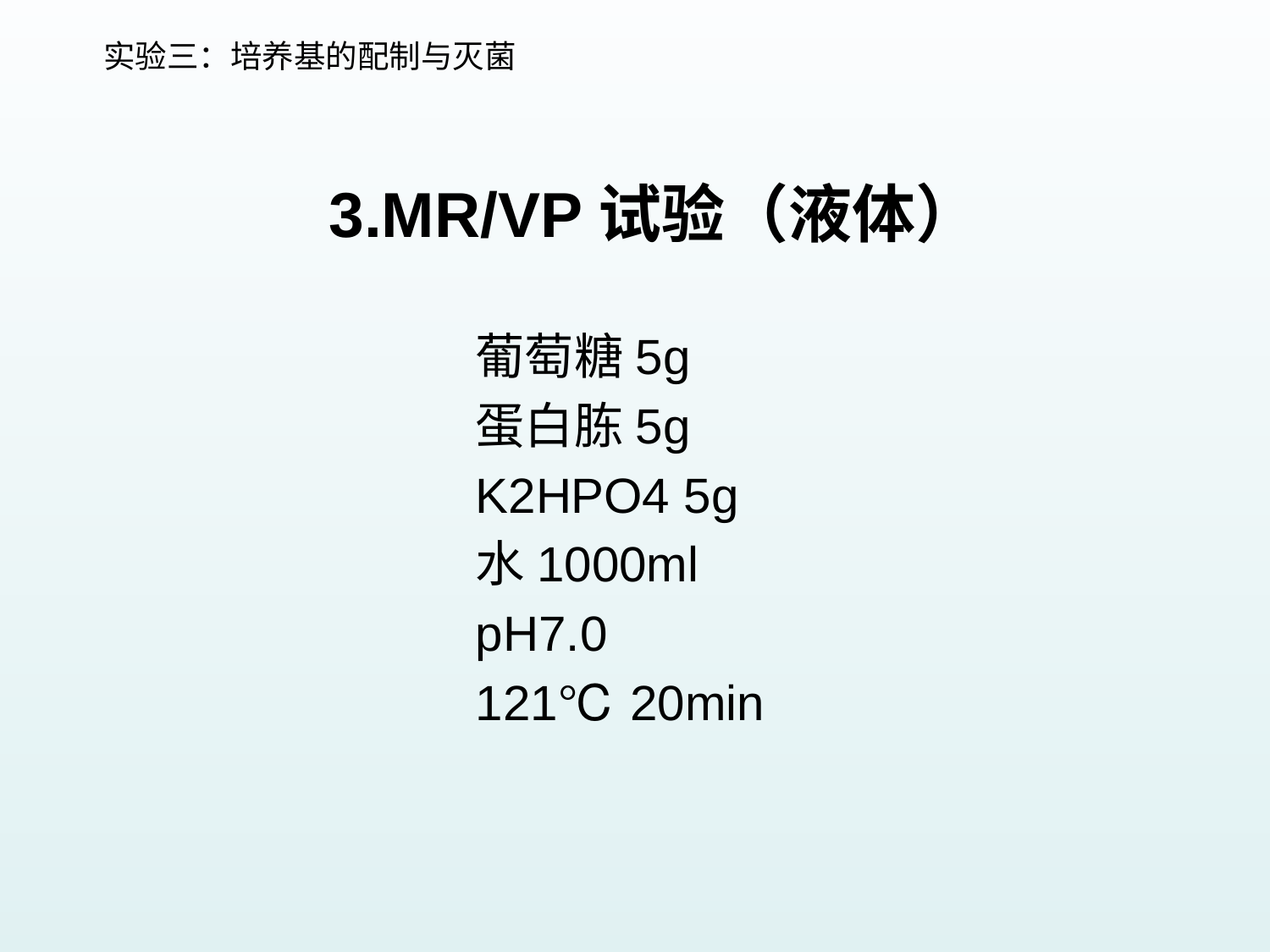

# 实验三：培养基的配制与灭菌
3.MR/VP试验（液体）

葡萄糖5g
蛋白胨5g
K2HPO4 5g
水1000ml
pH7.0
121℃ 20min